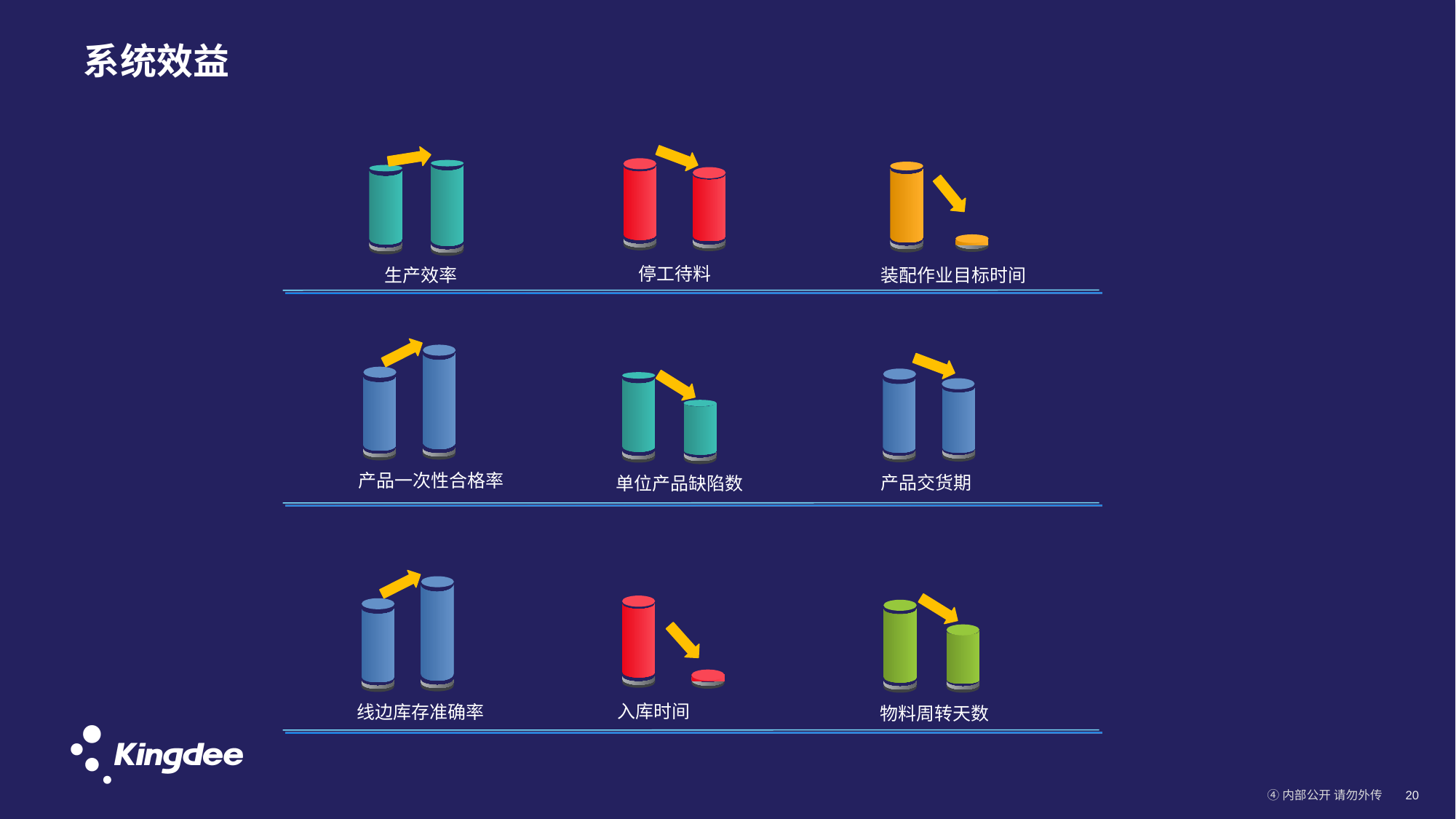

# 系统效益

停工待料

生产效率

装配作业目标时间

产品一次性合格率

产品交货期

单位产品缺陷数

线边库存准确率

入库时间

物料周转天数